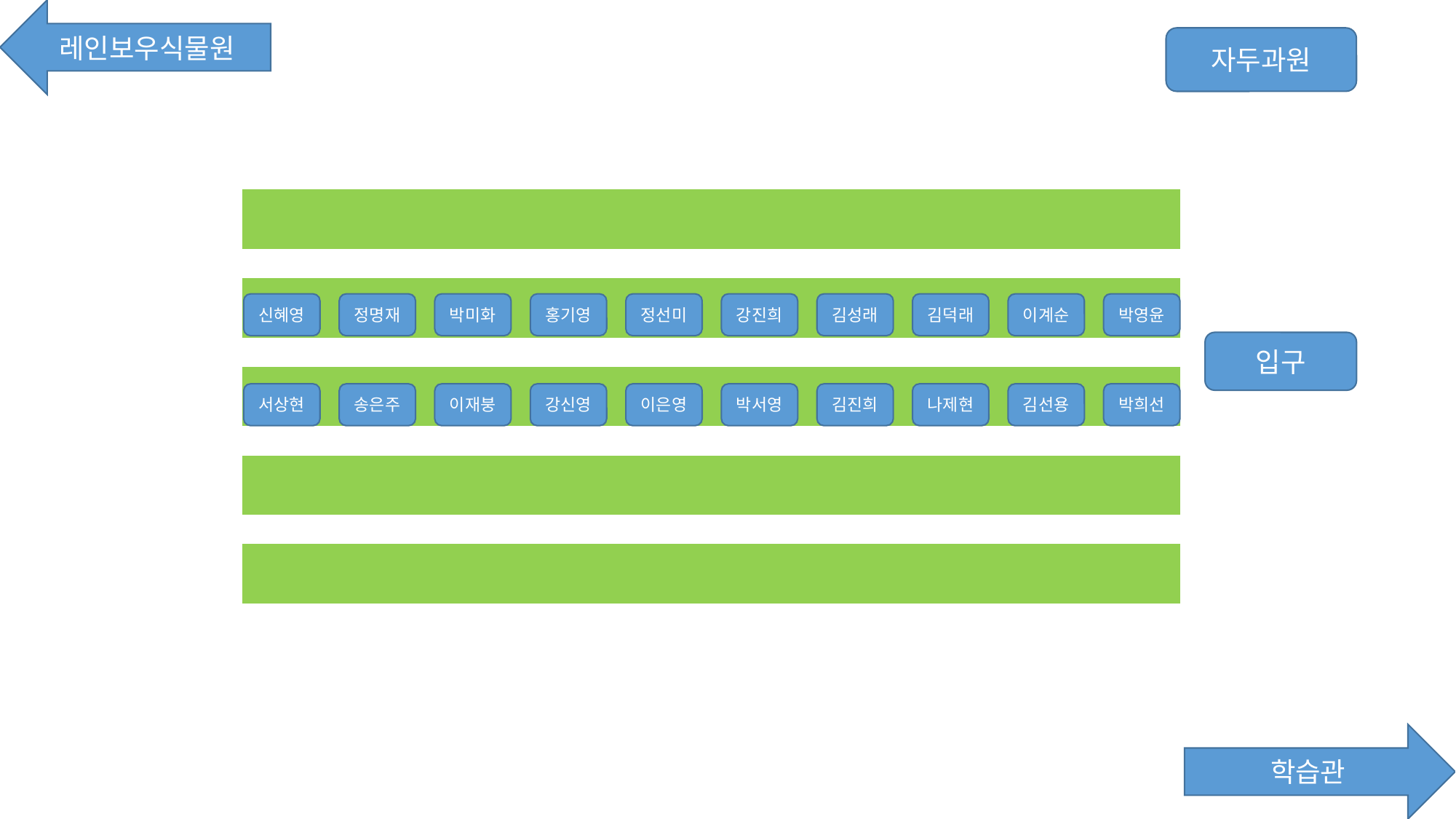

레인보우식물원
자두과원

신혜영
정명재
박미화
홍기영
정선미
강진희
김성래
김덕래
이계순
박영윤
입구

서상현
송은주
이재붕
강신영
이은영
박서영
김진희
나제현
김선용
박희선

학습관